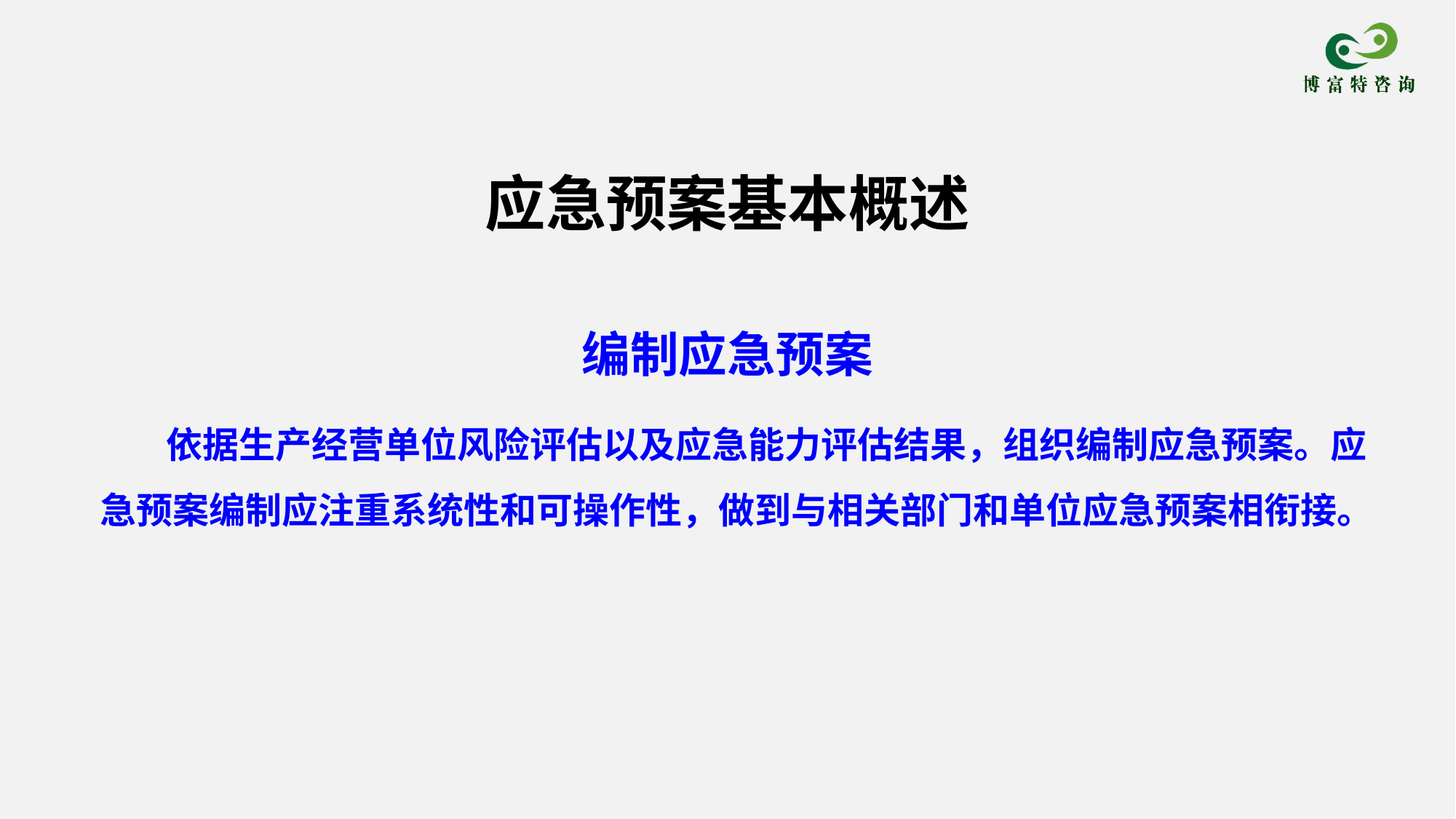

应急预案基本概述
# 编制应急预案
            依据生产经营单位风险评估以及应急能力评估结果，组织编制应急预案。应急预案编制应注重系统性和可操作性，做到与相关部门和单位应急预案相衔接。